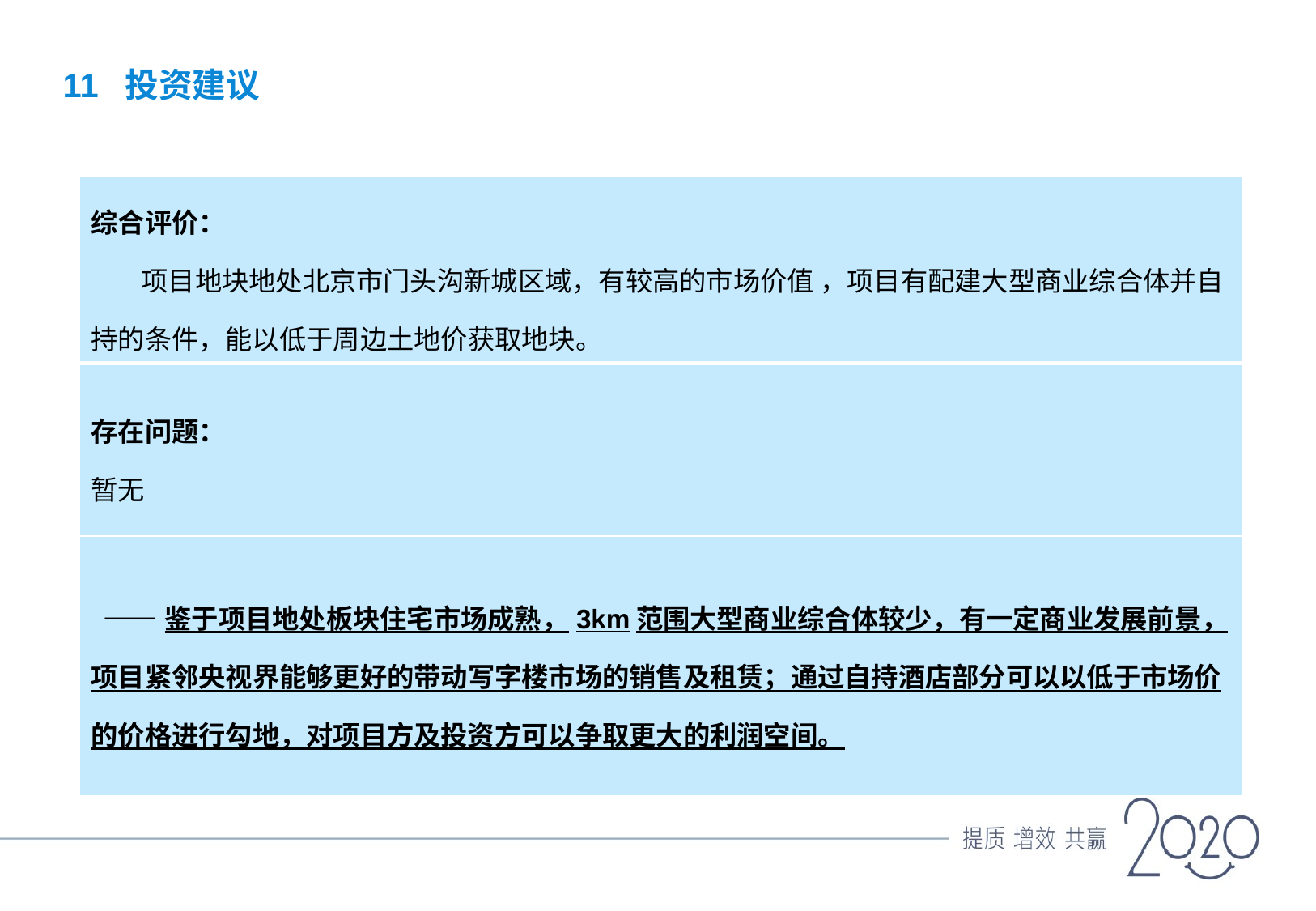

11  投资建议
| 综合评价： 项目地块地处北京市门头沟新城区域，有较高的市场价值 ，项目有配建大型商业综合体并自持的条件，能以低于周边土地价获取地块。 |
| --- |
| 存在问题： 暂无 |
| ——鉴于项目地处板块住宅市场成熟，3km范围大型商业综合体较少，有一定商业发展前景，项目紧邻央视界能够更好的带动写字楼市场的销售及租赁；通过自持酒店部分可以以低于市场价的价格进行勾地，对项目方及投资方可以争取更大的利润空间。 |